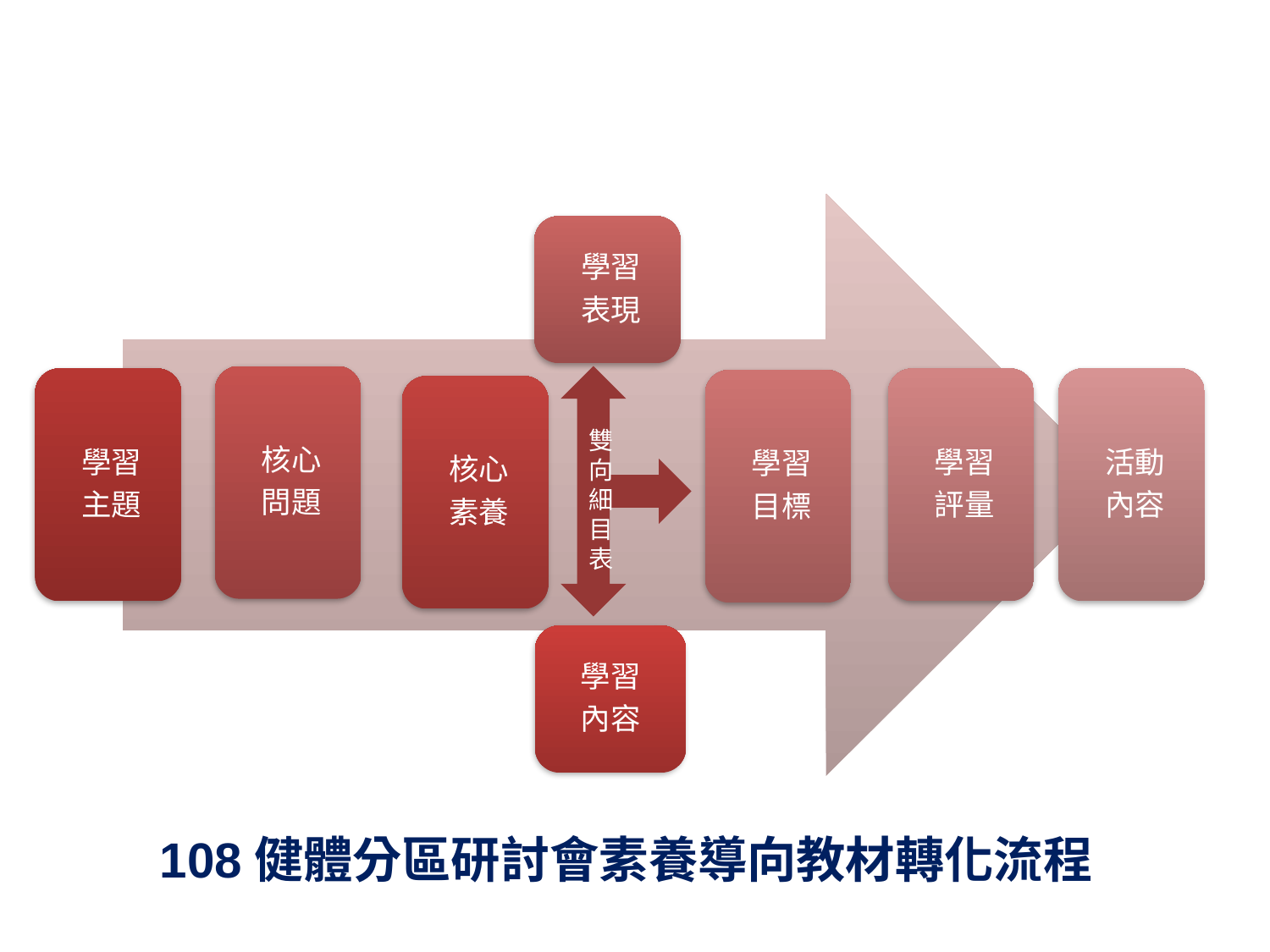

學習
主題
核心
素養
核心
問題
學習
表現
學習
目標
學習
評量
活動
內容
雙向細目表

學習
內容
108健體分區研討會素養導向教材轉化流程